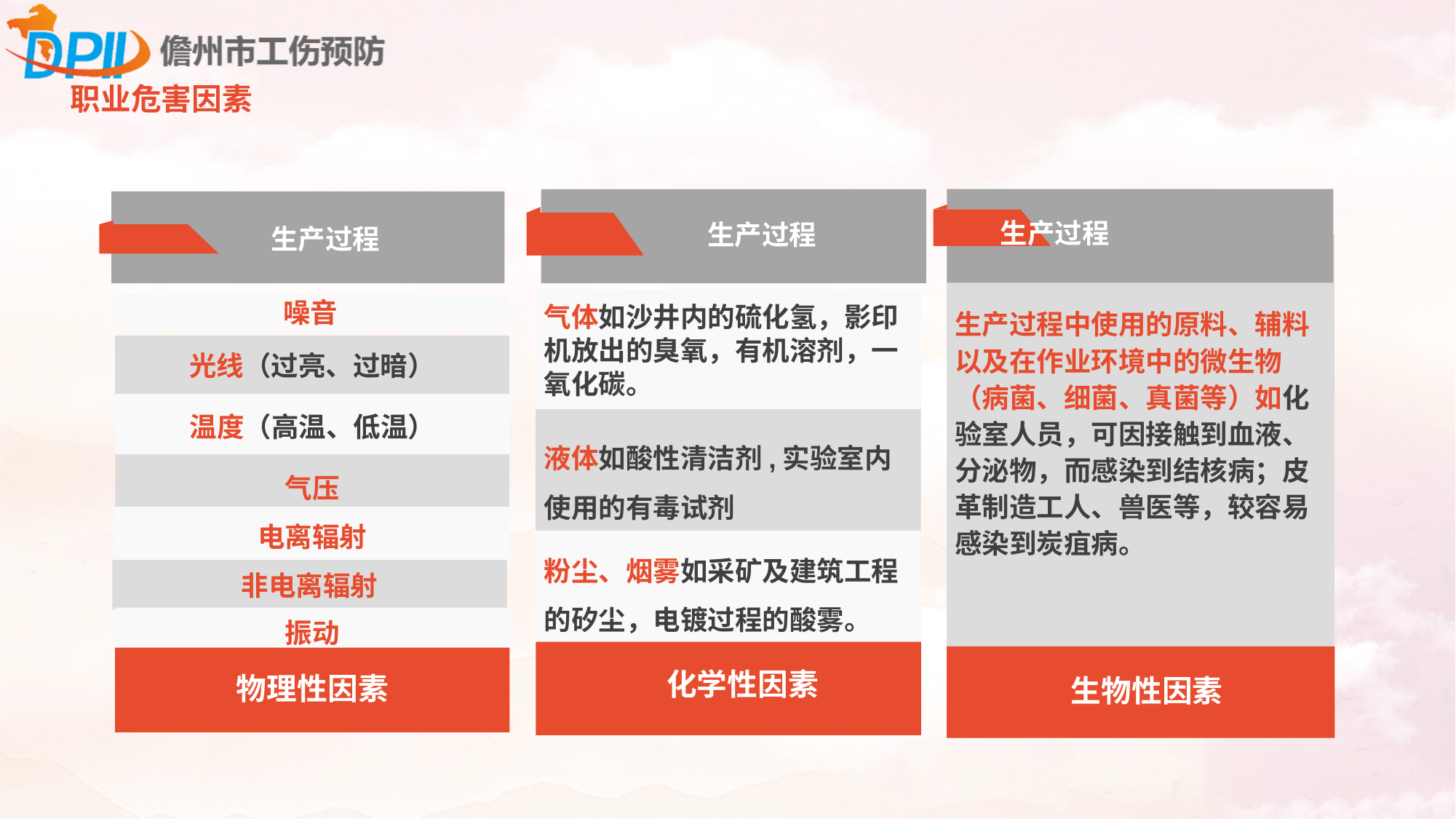

职业危害因素

生产过程

生产过程
生产过程
生产过程中使用的原料、辅料以及在作业环境中的微生物（病菌、细菌、真菌等）如化验室人员，可因接触到血液、分泌物，而感染到结核病；皮革制造工人、兽医等，较容易感染到炭疽病。

气体如沙井内的硫化氢，影印机放出的臭氧，有机溶剂，一氧化碳。
噪音
光线（过亮、过暗）

温度（高温、低温）
液体如酸性清洁剂,实验室内使用的有毒试剂
气压
电离辐射
粉尘、烟雾如采矿及建筑工程的矽尘，电镀过程的酸雾。
非电离辐射
振动

化学性因素

生物性因素

物理性因素